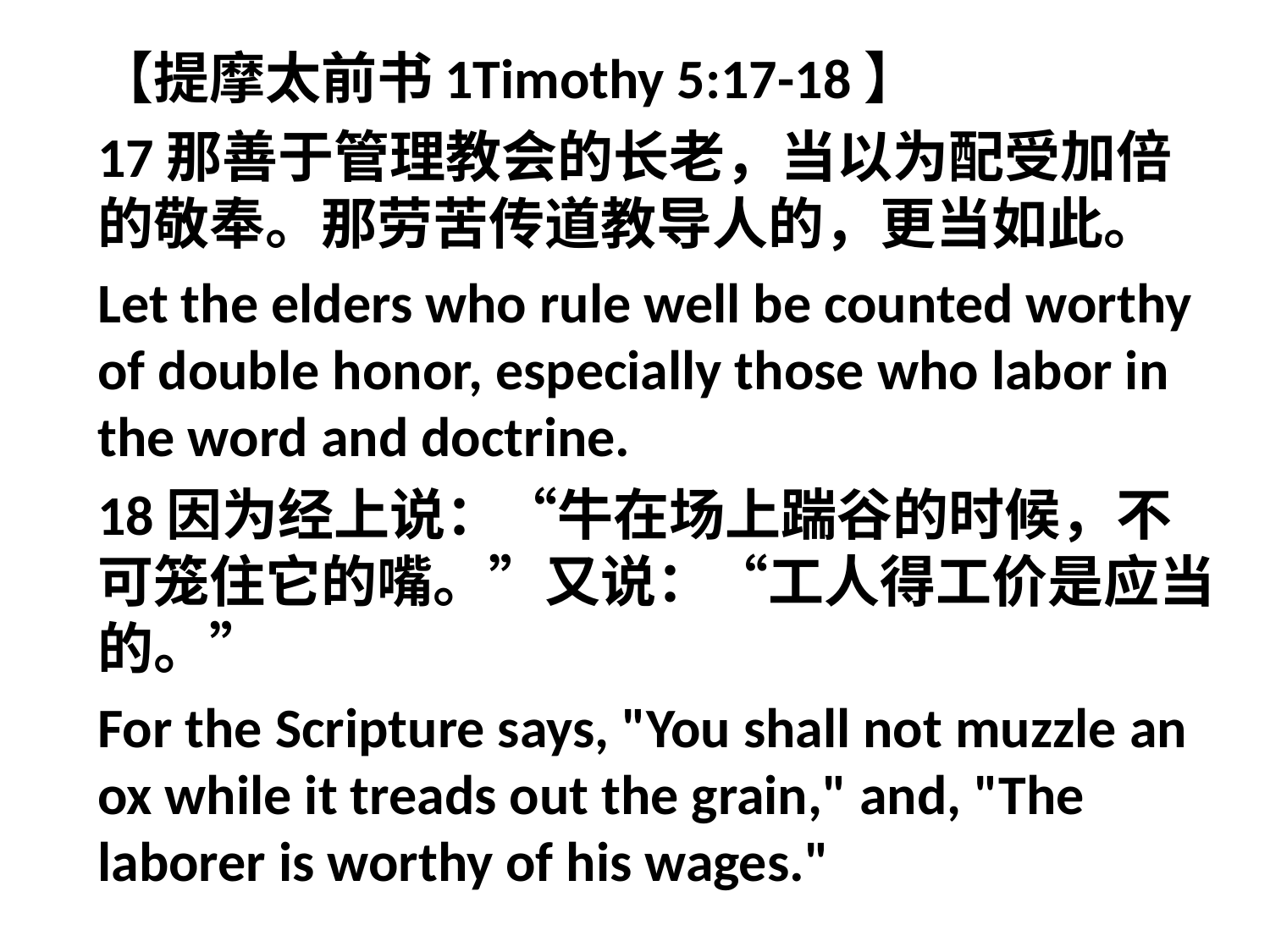

【提摩太前书1Timothy 5:17-18】
17那善于管理教会的长老，当以为配受加倍的敬奉。那劳苦传道教导人的，更当如此。
Let the elders who rule well be counted worthy of double honor, especially those who labor in the word and doctrine.
18因为经上说：“牛在场上踹谷的时候，不可笼住它的嘴。”又说：“工人得工价是应当的。”
For the Scripture says, "You shall not muzzle an ox while it treads out the grain," and, "The laborer is worthy of his wages."